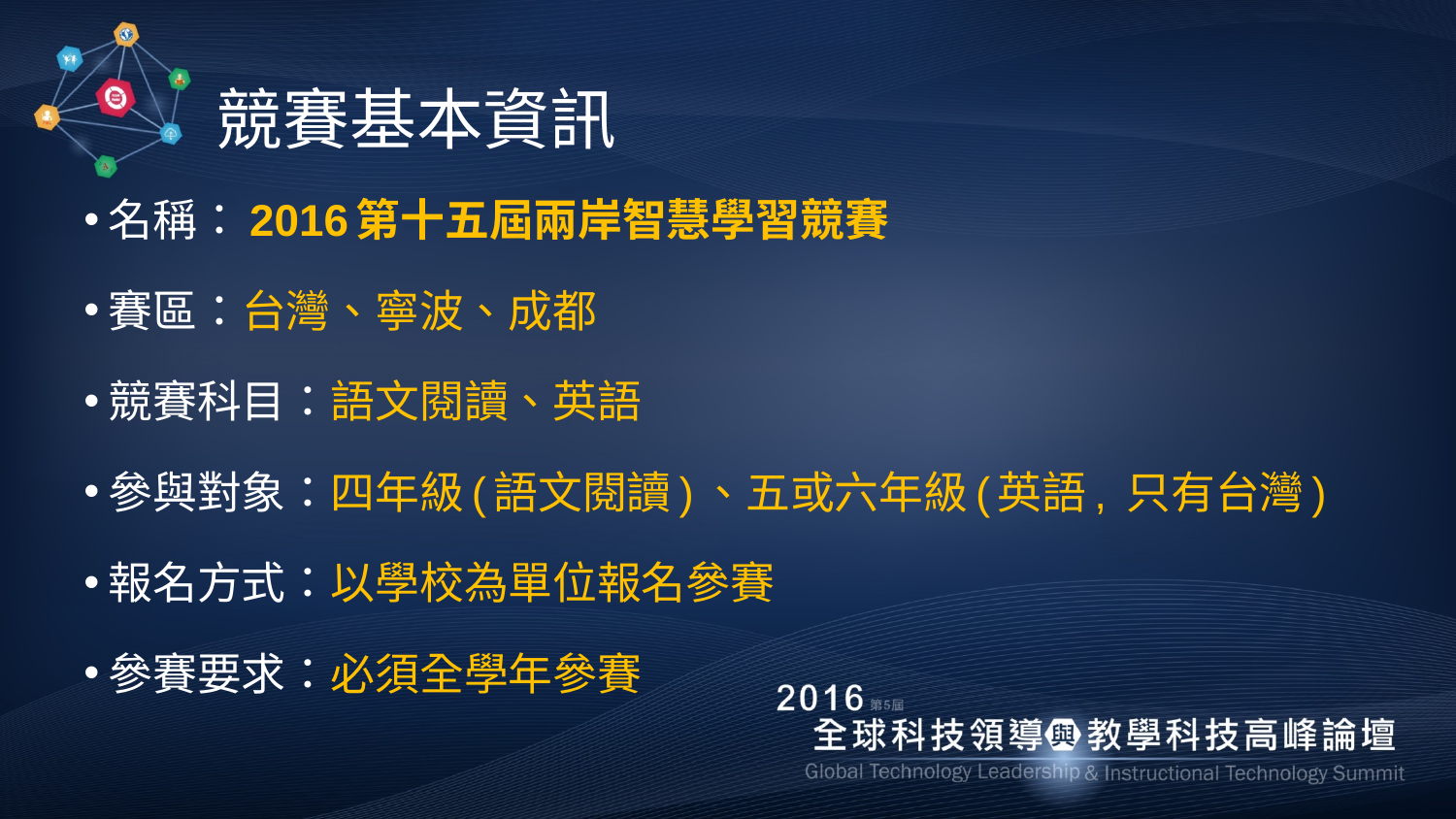

# 競賽基本資訊
名稱：2016第十五屆兩岸智慧學習競賽
賽區：台灣、寧波、成都
競賽科目：語文閱讀、英語
參與對象：四年級(語文閱讀)、五或六年級(英語, 只有台灣)
報名方式：以學校為單位報名參賽
參賽要求：必須全學年參賽